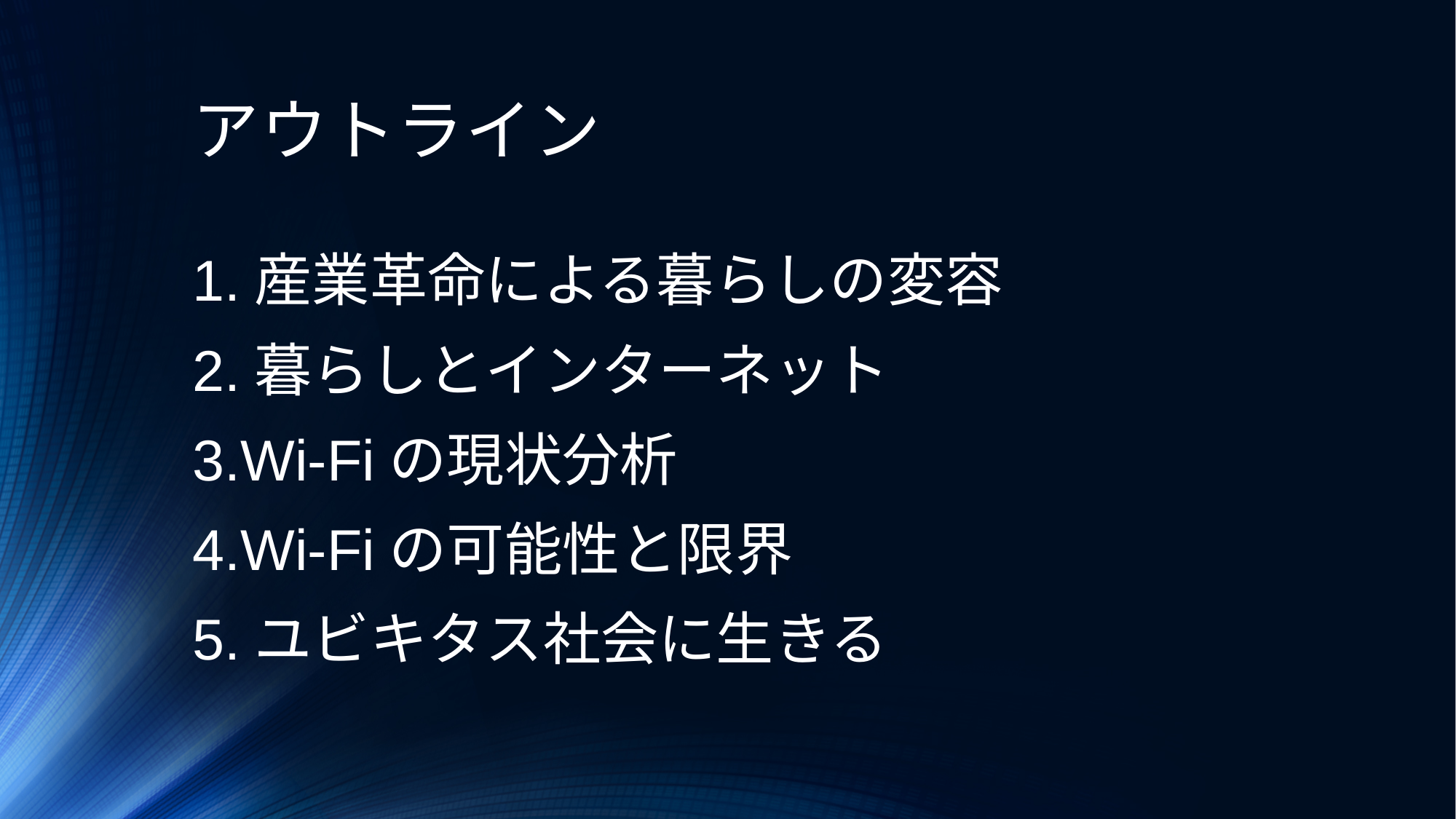

# アウトライン
1.産業革命による暮らしの変容
2.暮らしとインターネット
3.Wi-Fiの現状分析
4.Wi-Fiの可能性と限界
5.ユビキタス社会に生きる